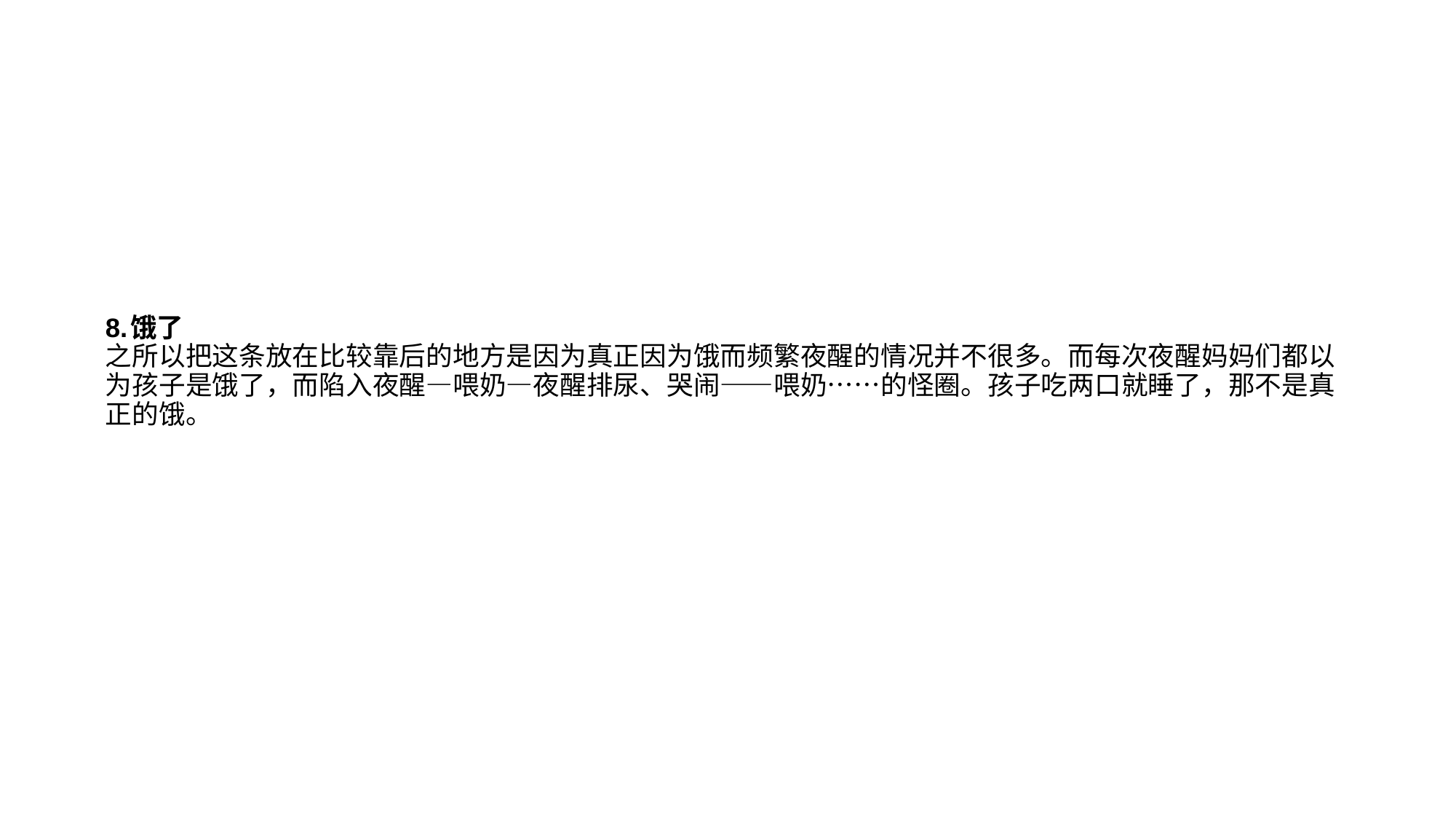

# 8.饿了　 之所以把这条放在比较靠后的地方是因为真正因为饿而频繁夜醒的情况并不很多。而每次夜醒妈妈们都以为孩子是饿了，而陷入夜醒—喂奶—夜醒排尿、哭闹——喂奶……的怪圈。孩子吃两口就睡了，那不是真正的饿。